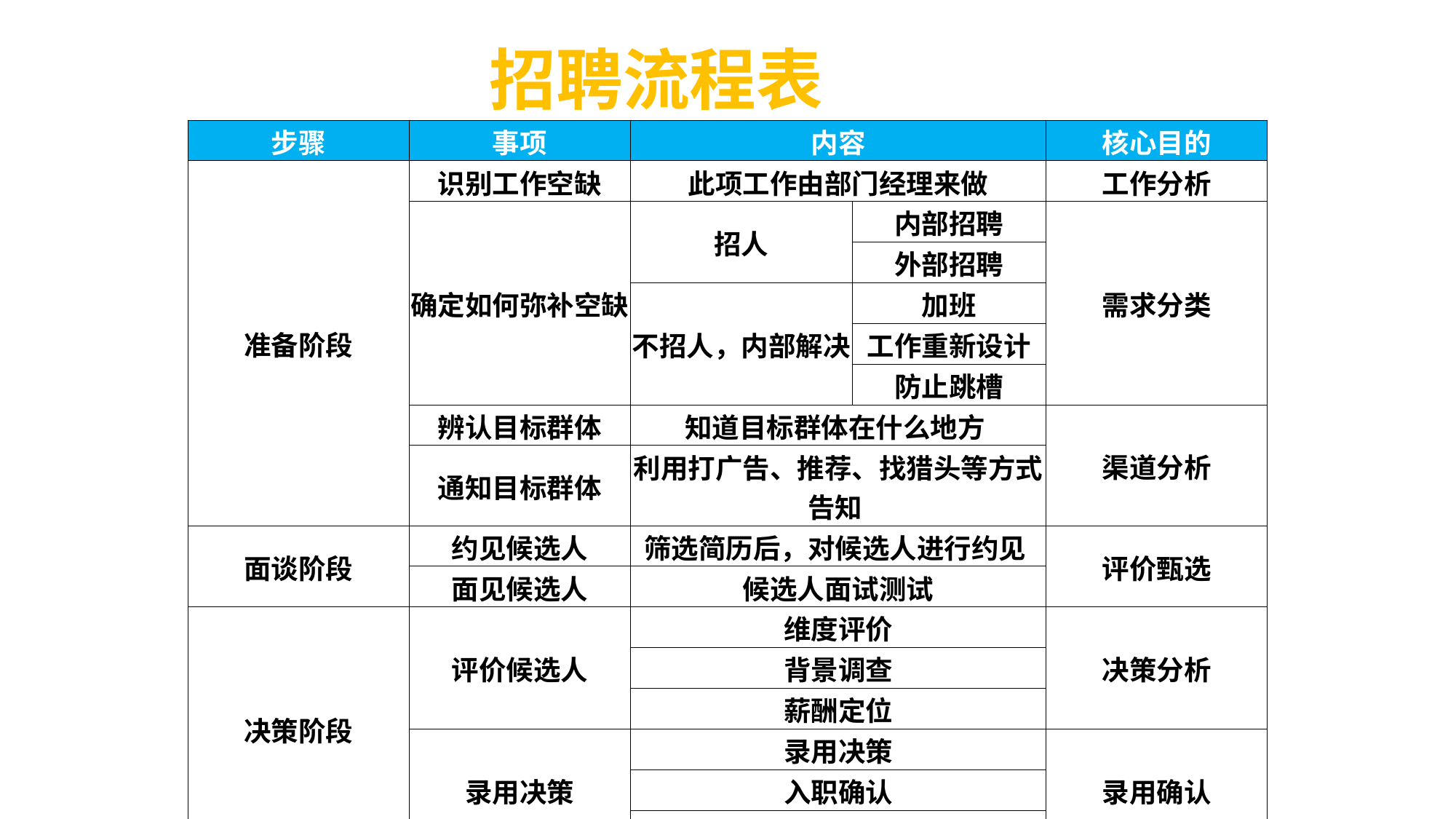

# 招聘流程表
| 步骤 | 事项 | 内容 |  | 核心目的 |
| --- | --- | --- | --- | --- |
| 准备阶段 | 识别工作空缺 | 此项工作由部门经理来做 |  | 工作分析 |
|  | 确定如何弥补空缺 | 招人 | 内部招聘 | 需求分类 |
|  |  |  | 外部招聘 |  |
|  |  | 不招人，内部解决 | 加班 |  |
|  |  |  | 工作重新设计 |  |
|  |  |  | 防止跳槽 |  |
|  | 辨认目标群体 | 知道目标群体在什么地方 |  | 渠道分析 |
|  | 通知目标群体 | 利用打广告、推荐、找猎头等方式告知 |  |  |
| 面谈阶段 | 约见候选人 | 筛选简历后，对候选人进行约见 |  | 评价甄选 |
|  | 面见候选人 | 候选人面试测试 |  |  |
| 决策阶段 | 评价候选人 | 维度评价 |  | 决策分析 |
|  |  | 背景调查 |  |  |
|  |  | 薪酬定位 |  |  |
|  | 录用决策 | 录用决策 |  | 录用确认 |
|  |  | 入职确认 |  |  |
|  |  | offer发布 |  |  |